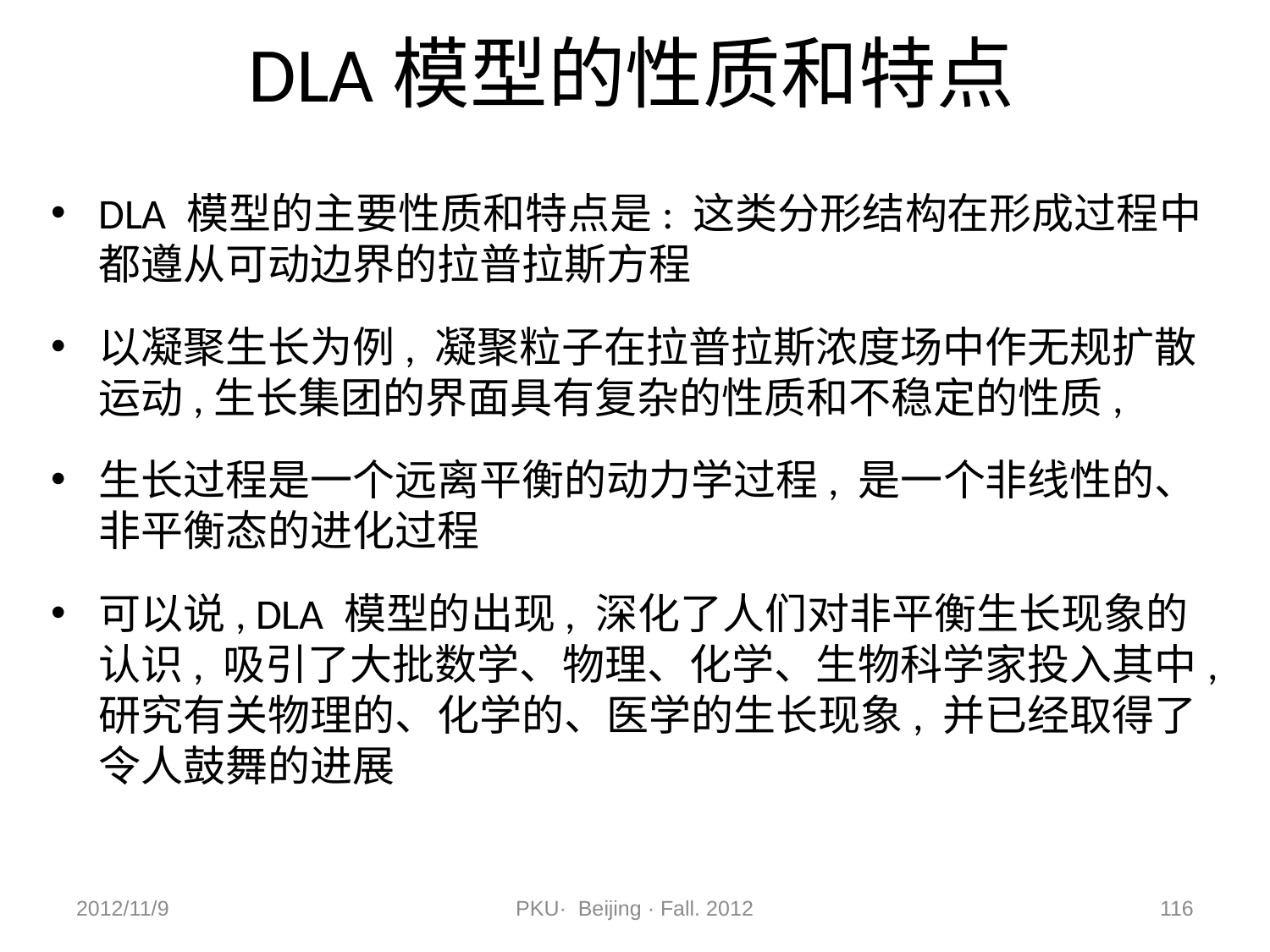

# DLA模型的性质和特点
DLA 模型的主要性质和特点是: 这类分形结构在形成过程中都遵从可动边界的拉普拉斯方程
以凝聚生长为例, 凝聚粒子在拉普拉斯浓度场中作无规扩散运动,生长集团的界面具有复杂的性质和不稳定的性质,
生长过程是一个远离平衡的动力学过程, 是一个非线性的、非平衡态的进化过程
可以说, DLA 模型的出现, 深化了人们对非平衡生长现象的认识, 吸引了大批数学、物理、化学、生物科学家投入其中, 研究有关物理的、化学的、医学的生长现象, 并已经取得了令人鼓舞的进展
2012/11/9
PKU·  Beijing · Fall. 2012
116